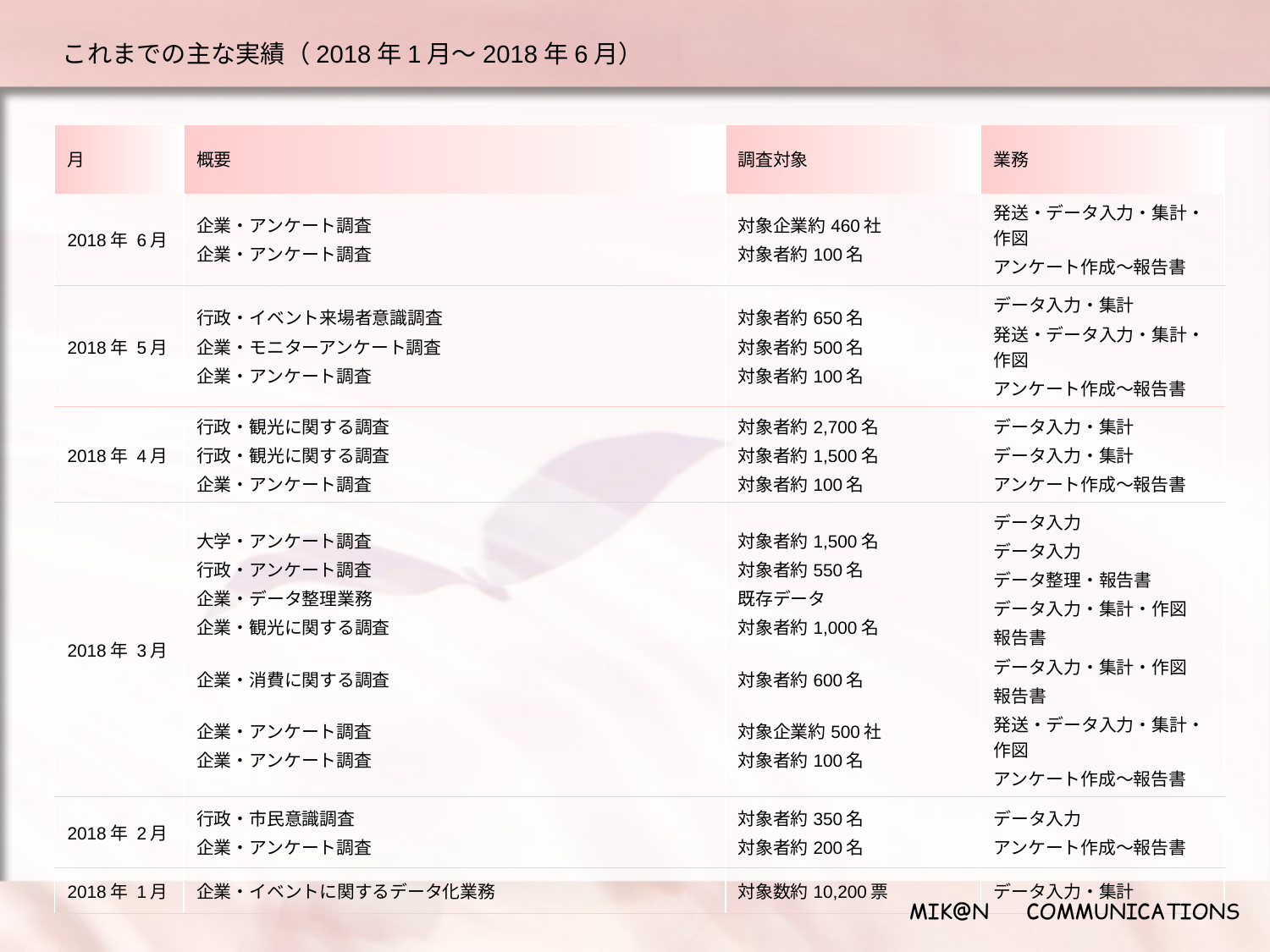

# これまでの主な実績（2018年1月～2018年6月）

| 月 | 概要 | 調査対象 | 業務 |
| --- | --- | --- | --- |
| 2018年 6月 | 企業・アンケート調査 企業・アンケート調査 | 対象企業約460社 対象者約100名 | 発送・データ入力・集計・作図 アンケート作成～報告書 |
| 2018年 5月 | 行政・イベント来場者意識調査 企業・モニターアンケート調査 企業・アンケート調査 | 対象者約650名 対象者約500名 対象者約100名 | データ入力・集計 発送・データ入力・集計・作図 アンケート作成～報告書 |
| 2018年 4月 | 行政・観光に関する調査 行政・観光に関する調査 企業・アンケート調査 | 対象者約2,700名 対象者約1,500名 対象者約100名 | データ入力・集計 データ入力・集計 アンケート作成～報告書 |
| 2018年 3月 | 大学・アンケート調査 行政・アンケート調査 企業・データ整理業務 企業・観光に関する調査 企業・消費に関する調査 企業・アンケート調査 企業・アンケート調査 | 対象者約1,500名 対象者約550名 既存データ 対象者約1,000名 対象者約600名 対象企業約500社 対象者約100名 | データ入力 データ入力 データ整理・報告書 データ入力・集計・作図 報告書 データ入力・集計・作図 報告書 発送・データ入力・集計・作図 アンケート作成～報告書 |
| 2018年 2月 | 行政・市民意識調査 企業・アンケート調査 | 対象者約350名 対象者約200名 | データ入力 アンケート作成～報告書 |
| 2018年 1月 | 企業・イベントに関するデータ化業務 | 対象数約10,200票 | データ入力・集計 |
MIK@N 　COMMUNICATIONS